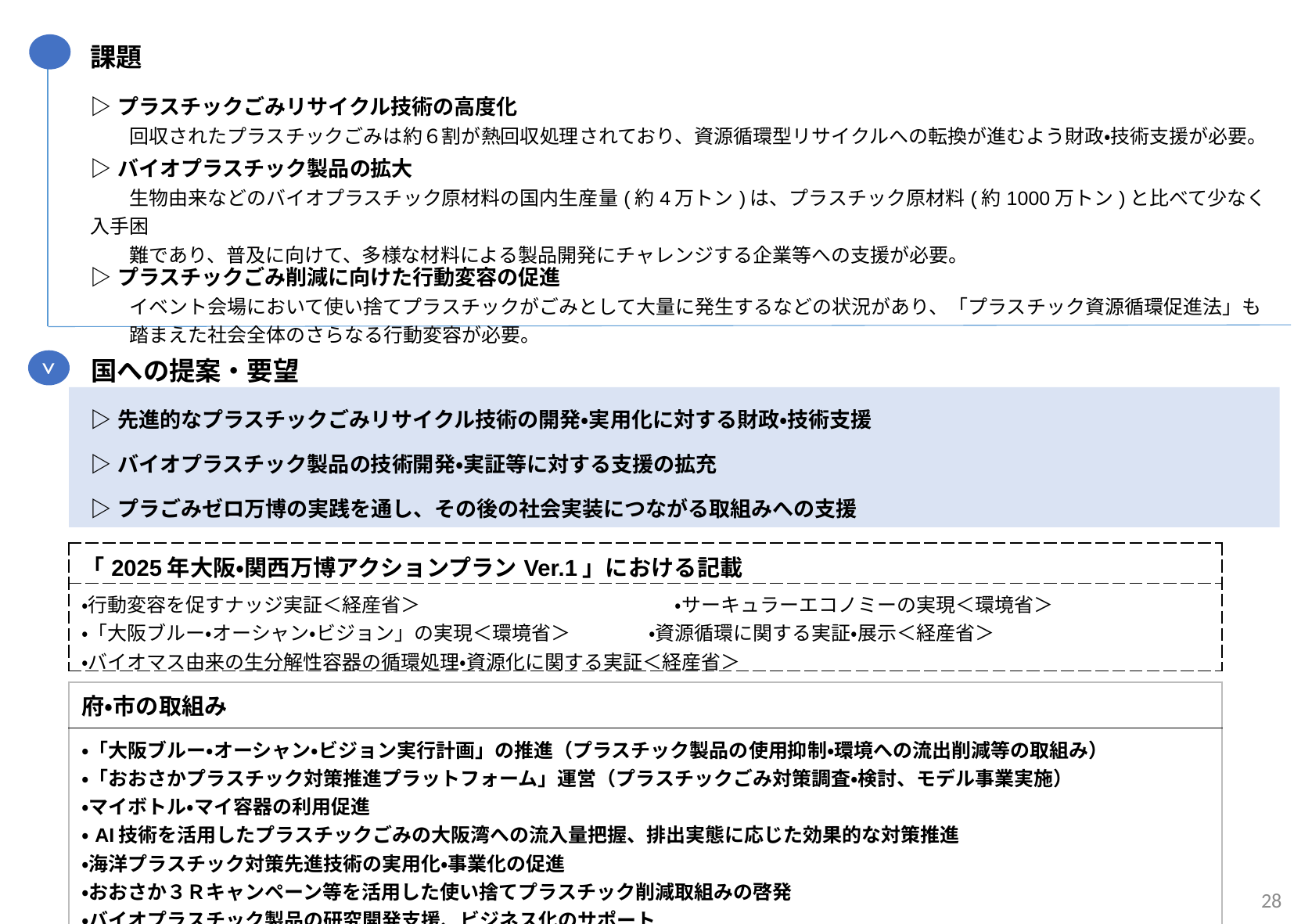

課題
|  |
| --- |
| ▷プラスチックごみリサイクル技術の高度化 　　回収されたプラスチックごみは約６割が熱回収処理されており、資源循環型リサイクルへの転換が進むよう財政・技術支援が必要。 |
| ▷バイオプラスチック製品の拡大 　　生物由来などのバイオプラスチック原材料の国内生産量(約4万トン)は、プラスチック原材料(約1000万トン)と比べて少なく入手困 　　難であり、普及に向けて、多様な材料による製品開発にチャレンジする企業等への支援が必要。 |
| ▷プラスチックごみ削減に向けた行動変容の促進 　　イベント会場において使い捨てプラスチックがごみとして大量に発生するなどの状況があり、「プラスチック資源循環促進法」も 　　踏まえた社会全体のさらなる行動変容が必要。 |
>
国への提案・要望

| ▷先進的なプラスチックごみリサイクル技術の開発・実用化に対する財政・技術支援 |
| --- |
| ▷バイオプラスチック製品の技術開発・実証等に対する支援の拡充 |
| ▷プラごみゼロ万博の実践を通し、その後の社会実装につながる取組みへの支援 |
|  |
| 「2025年大阪・関西万博アクションプランVer.1」における記載 |
| --- |
| ・行動変容を促すナッジ実証＜経産省＞　　　　　　　　　　　　　・サーキュラーエコノミーの実現＜環境省＞　 ・「大阪ブルー・オーシャン・ビジョン」の実現＜環境省＞　　　　・資源循環に関する実証・展示＜経産省＞　　 ・バイオマス由来の生分解性容器の循環処理・資源化に関する実証＜経産省＞ |
| 府・市の取組み |
| --- |
| ・「大阪ブルー・オーシャン・ビジョン実行計画」の推進（プラスチック製品の使用抑制・環境への流出削減等の取組み） ・「おおさかプラスチック対策推進プラットフォーム」運営（プラスチックごみ対策調査・検討、モデル事業実施） ・マイボトル・マイ容器の利用促進 ・AI技術を活用したプラスチックごみの大阪湾への流入量把握、排出実態に応じた効果的な対策推進 ・海洋プラスチック対策先進技術の実用化・事業化の促進 ・おおさか３Ｒキャンペーン等を活用した使い捨てプラスチック削減取組みの啓発 ・バイオプラスチック製品の研究開発支援、ビジネス化のサポート |

28